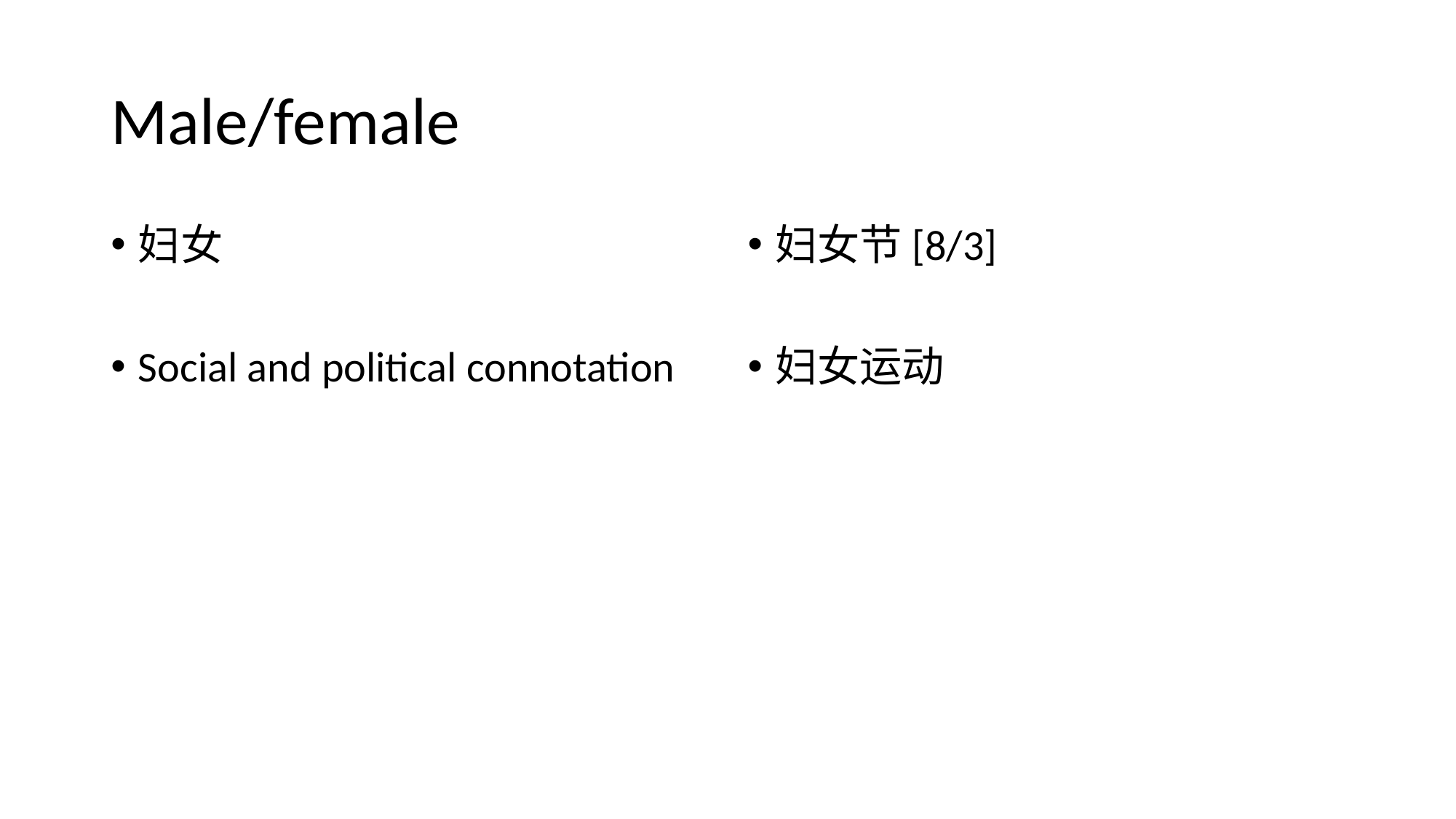

# Male/female
妇女

Social and political connotation
妇女节[8/3]

妇女运动